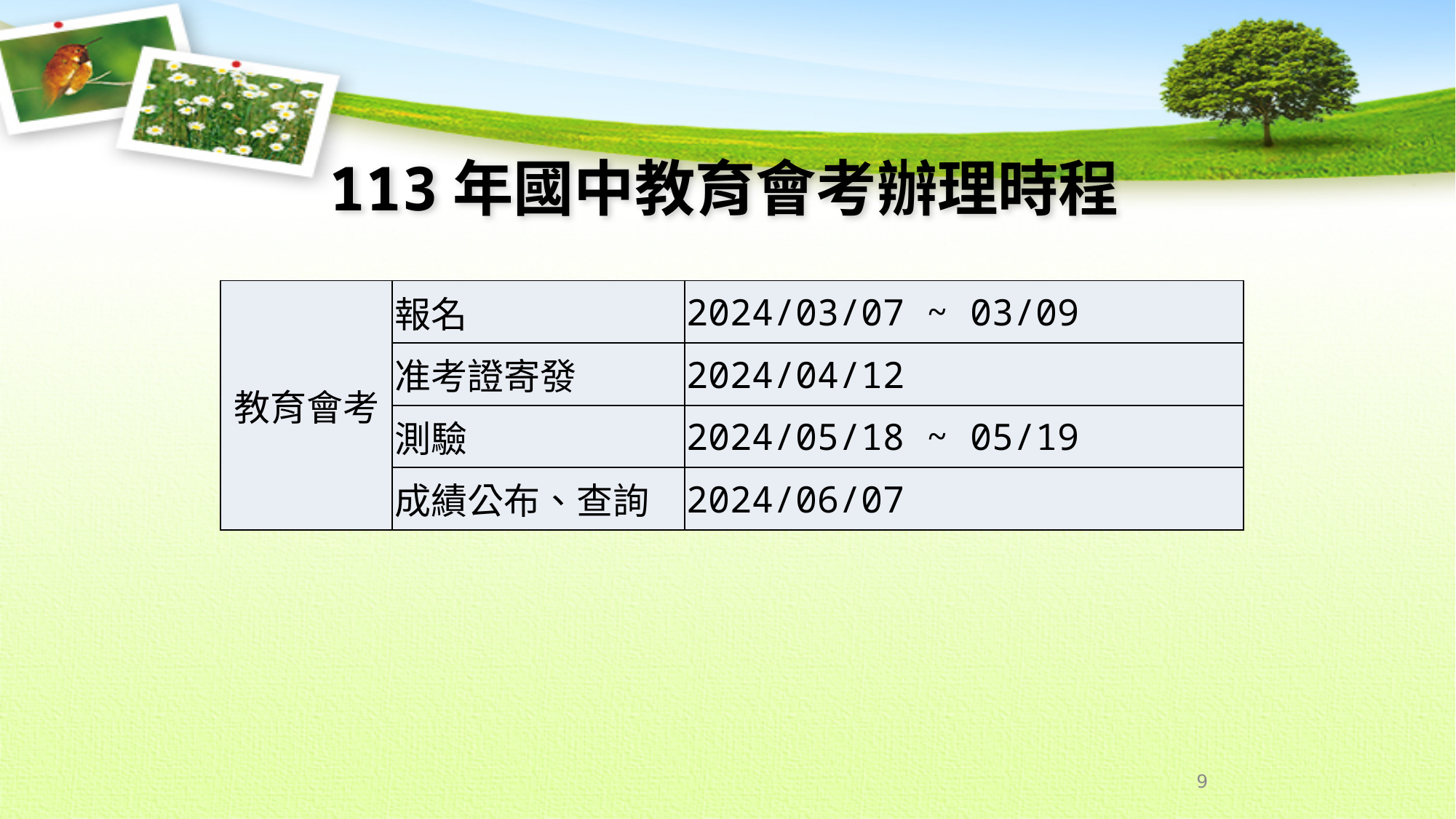

113年國中教育會考辦理時程
| 教育會考 | 報名 | 2024/03/07 ~ 03/09 |
| --- | --- | --- |
|  | 准考證寄發 | 2024/04/12 |
|  | 測驗 | 2024/05/18 ~ 05/19 |
|  | 成績公布、查詢 | 2024/06/07 |
9